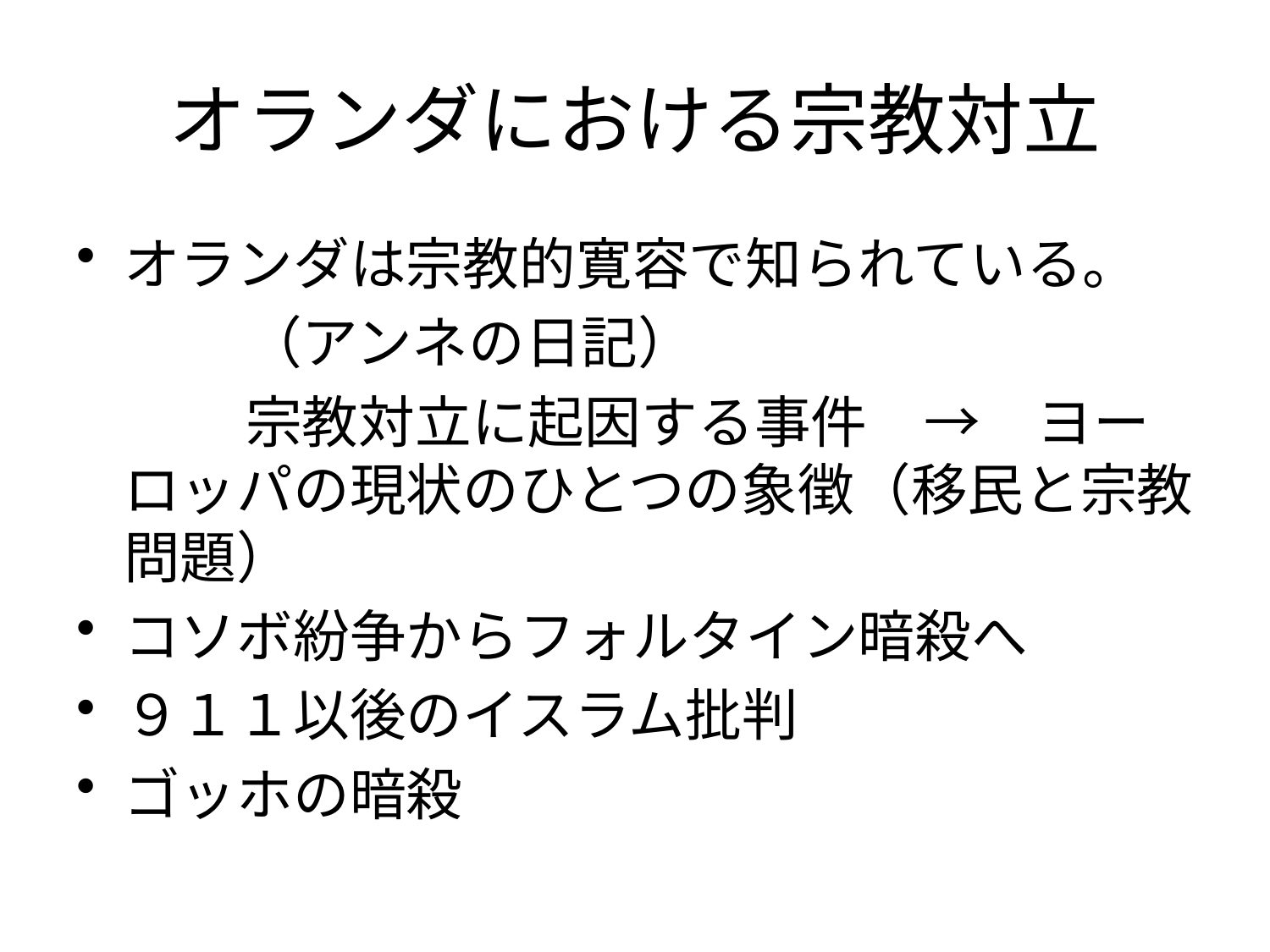

# オランダにおける宗教対立
オランダは宗教的寛容で知られている。
　　　（アンネの日記）
　　　宗教対立に起因する事件　→　ヨーロッパの現状のひとつの象徴（移民と宗教問題）
コソボ紛争からフォルタイン暗殺へ
９１１以後のイスラム批判
ゴッホの暗殺